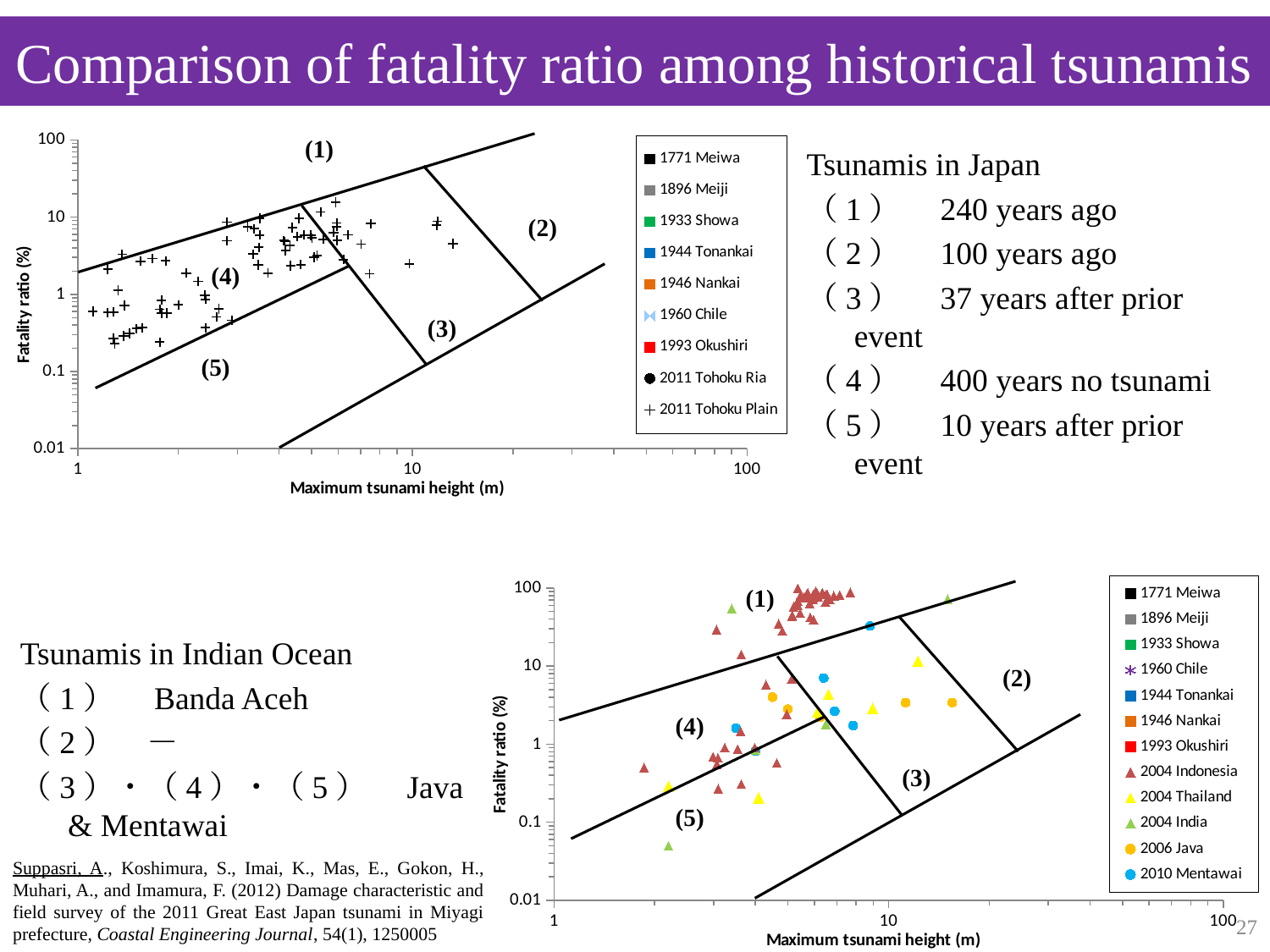

Comparison of fatality ratio among historical tsunamis

### Chart

| Category |  |  |  |  |  |  |  |  |  |
|---|---|---|---|---|---|---|---|---|---|
(1)
Tsunamis in Japan
（1）　240 years ago
（2）　100 years ago
（3）　37 years after prior event
（4）　400 years no tsunami
（5）　10 years after prior event
(2)
(4)
(3)
(5)

### Chart

| Category |  |  |  |  |  |  |  |  |  |  |  |  |
|---|---|---|---|---|---|---|---|---|---|---|---|---|
(1)
Tsunamis in Indian Ocean
（1）　Banda Aceh
（2）　－
（3）・（4）・（5）　Java & Mentawai
(2)
(4)
(3)
(5)
Suppasri, A., Koshimura, S., Imai, K., Mas, E., Gokon, H., Muhari, A., and Imamura, F. (2012) Damage characteristic and field survey of the 2011 Great East Japan tsunami in Miyagi prefecture, Coastal Engineering Journal, 54(1), 1250005
27